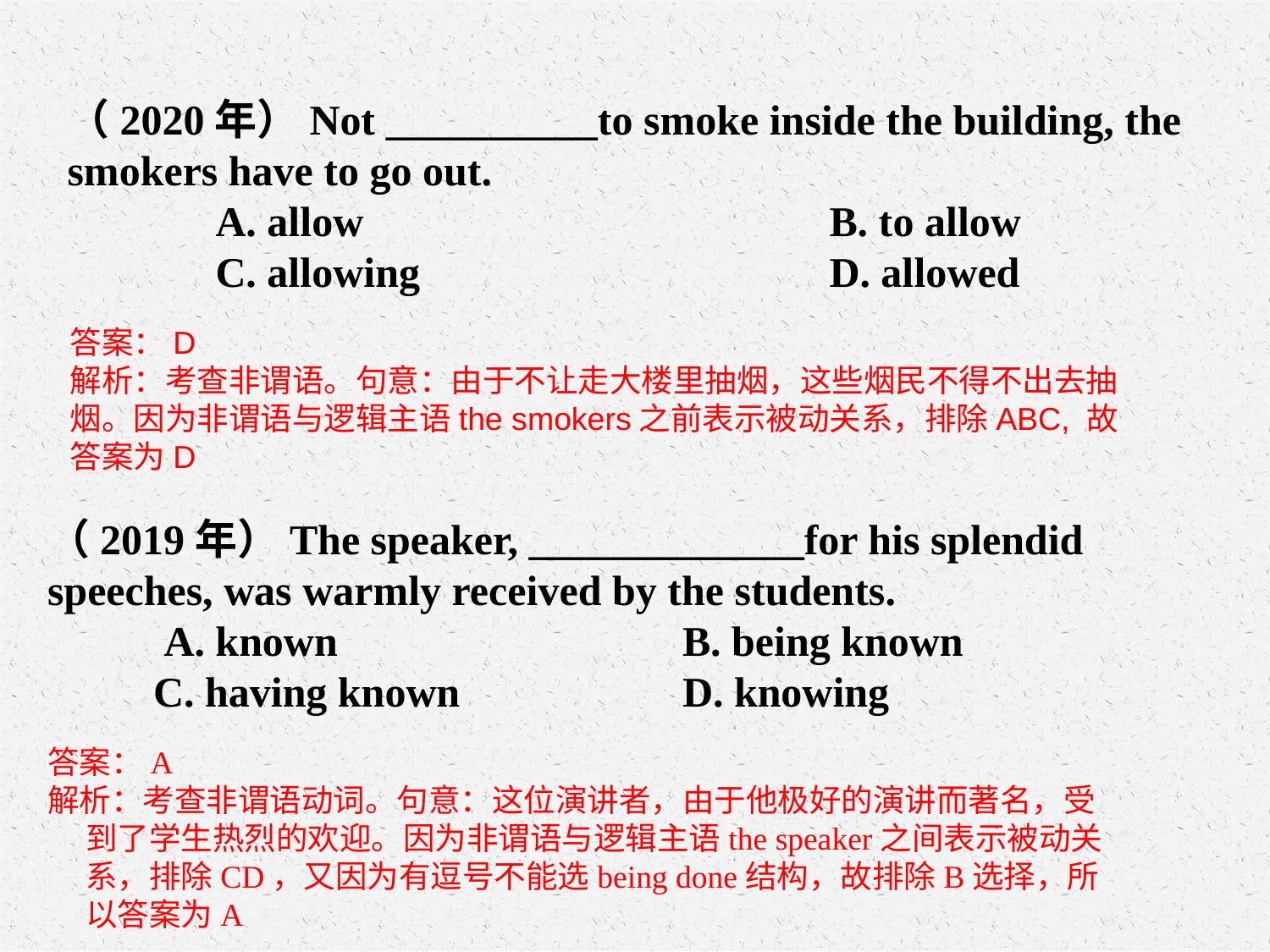

（2020年）Not __________to smoke inside the building, the smokers have to go out.
              A. allow				B. to allow
              C. allowing				D. allowed
答案：D
解析：考查非谓语。句意：由于不让走大楼里抽烟，这些烟民不得不出去抽烟。因为非谓语与逻辑主语the smokers之前表示被动关系，排除ABC, 故答案为D
（2019年）The speaker, _____________for his splendid speeches, was warmly received by the students.
           A. known   			B. being known
          C. having known   		D. knowing
答案：A
解析：考查非谓语动词。句意：这位演讲者，由于他极好的演讲而著名，受到了学生热烈的欢迎。因为非谓语与逻辑主语the speaker之间表示被动关系，排除CD，又因为有逗号不能选being done结构，故排除B选择，所以答案为A